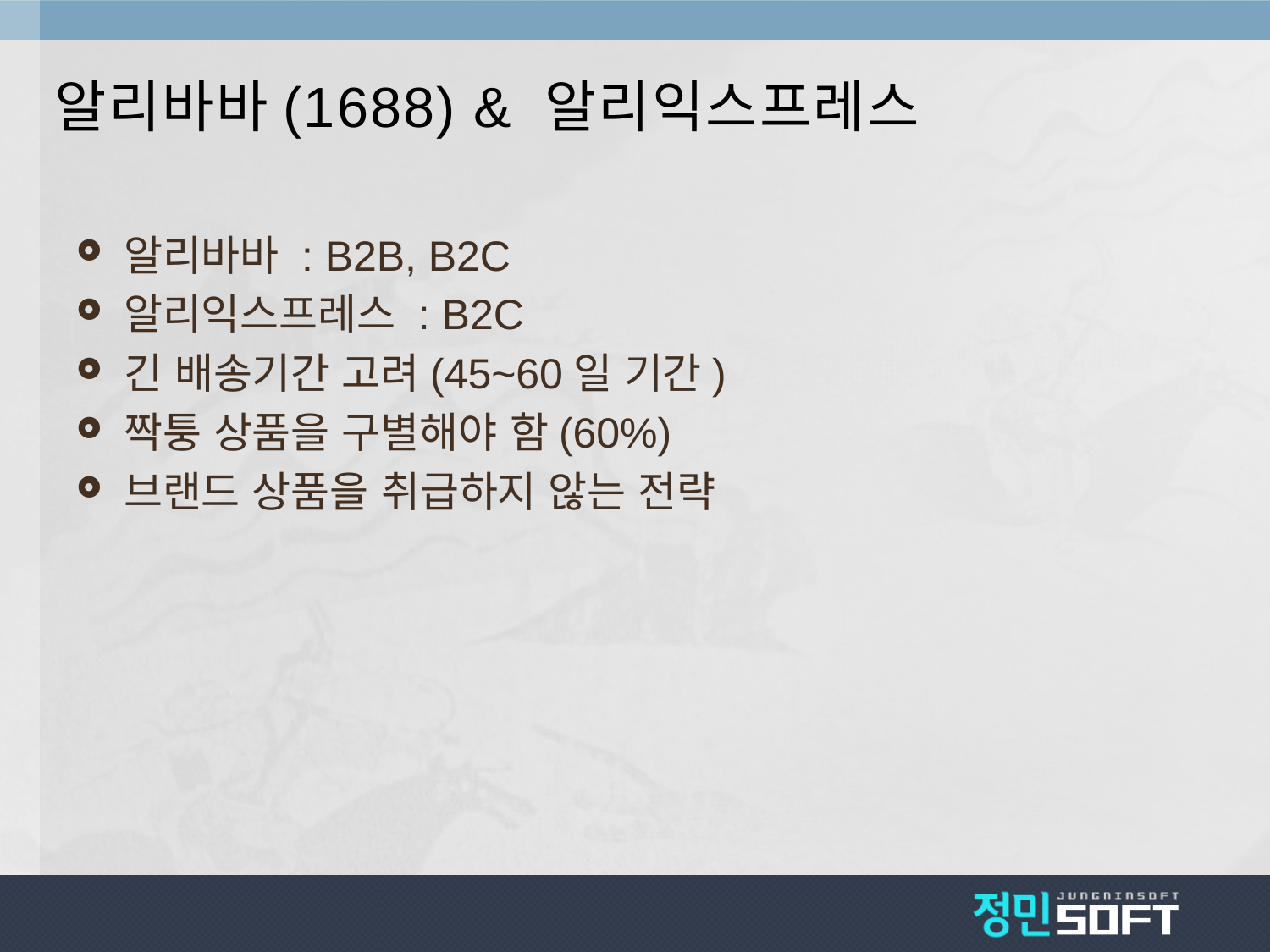

# 알리바바(1688) & 알리익스프레스
알리바바 : B2B, B2C
알리익스프레스 : B2C
긴 배송기간 고려(45~60일 기간)
짝퉁 상품을 구별해야 함(60%)
브랜드 상품을 취급하지 않는 전략